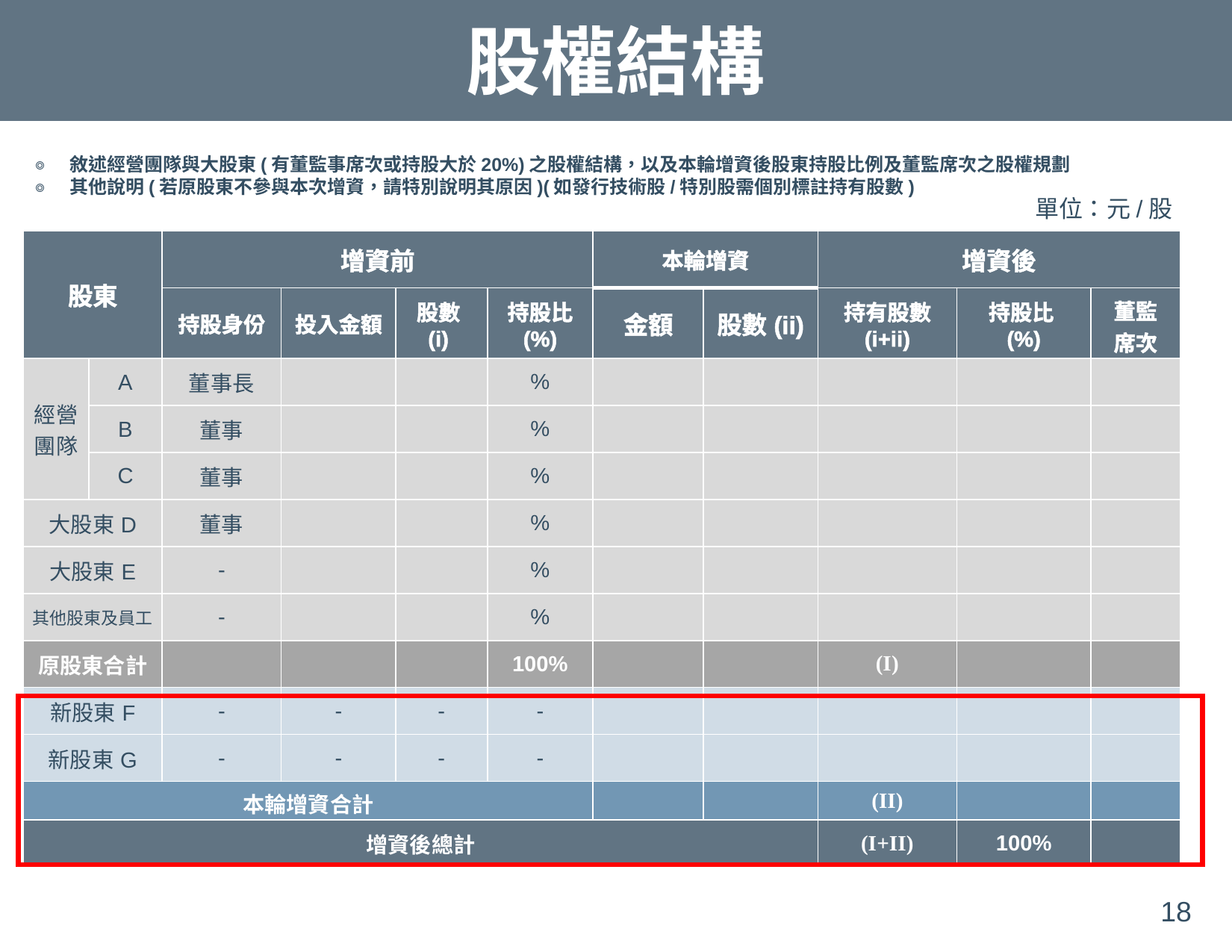

股權結構
敘述經營團隊與大股東(有董監事席次或持股大於20%)之股權結構，以及本輪增資後股東持股比例及董監席次之股權規劃
其他說明(若原股東不參與本次增資，請特別說明其原因)(如發行技術股/特別股需個別標註持有股數)
單位：元/股
| 股東 |  | 增資前 |  |  |  | 本輪增資 |  | 增資後 | 增資後 |  |
| --- | --- | --- | --- | --- | --- | --- | --- | --- | --- | --- |
|  |  | 持股身份 | 投入金額 | 股數(i) | 持股比 (%) | 金額 | 股數(ii) | 持有股數 (i+ii) | 持股比 (%) | 董監席次 |
| 經營團隊 | A | 董事長 |  |  | % |  |  |  |  |  |
|  | B | 董事 |  |  | % |  |  |  |  |  |
|  | C | 董事 |  |  | % |  |  |  |  |  |
| 大股東D |  | 董事 |  |  | % |  |  |  |  |  |
| 大股東E |  | - |  |  | % |  |  |  |  |  |
| 其他股東及員工 |  | - |  |  | % |  |  |  |  |  |
| 原股東合計 |  |  |  |  | 100% |  |  | (I) |  |  |
| 新股東F |  | - | - | - | - |  |  |  |  |  |
| 新股東G |  | - | - | - | - |  |  |  |  |  |
| 本輪增資合計 |  |  |  |  |  |  |  | (II) |  |  |
| 增資後總計 |  |  |  |  |  |  |  | (I+II) | 100% |  |

18